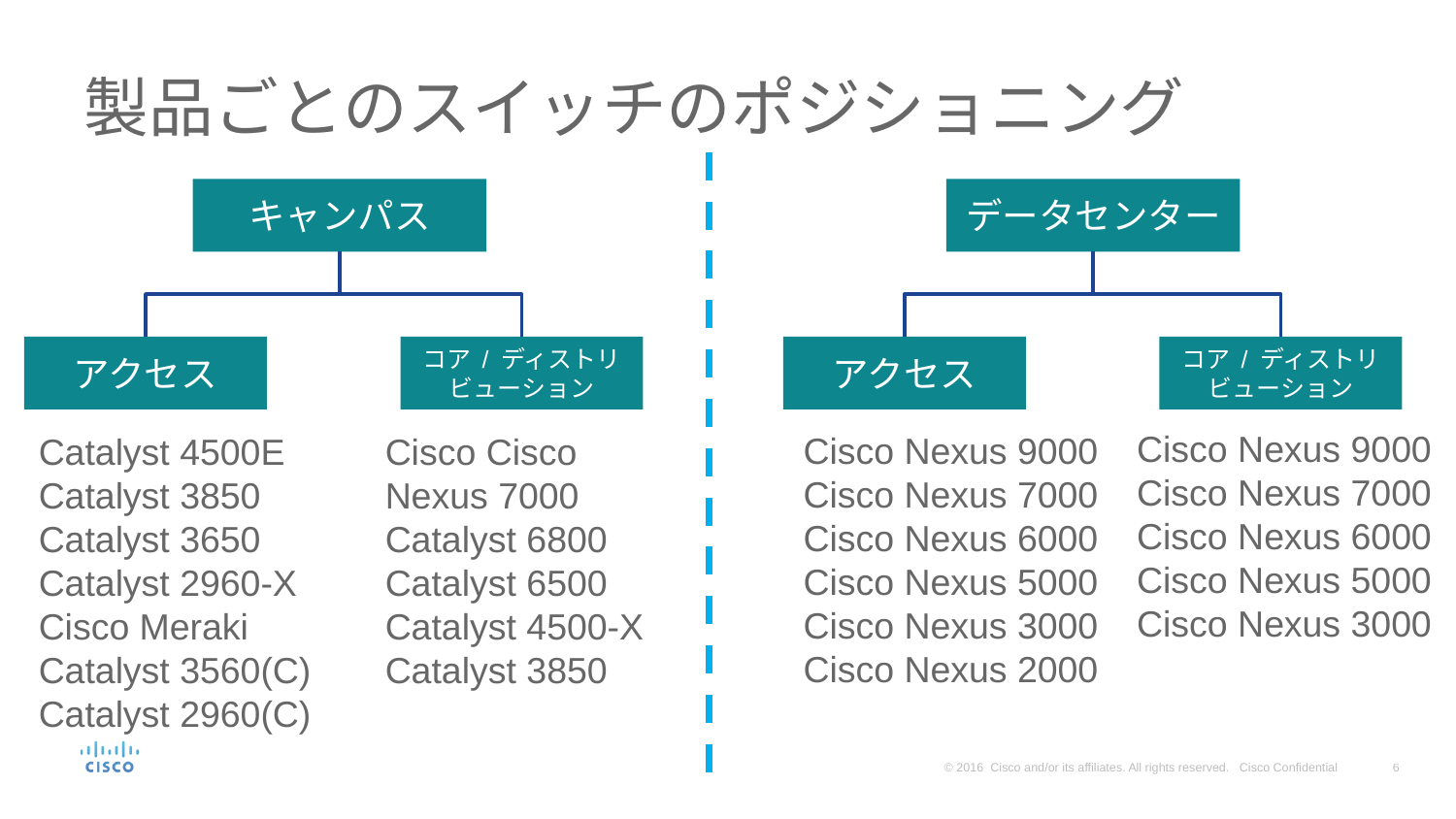

# 製品ごとのスイッチのポジショニング
キャンパス
データセンター
アクセス
コア / ディストリビューション
アクセス
コア / ディストリビューション
Cisco Nexus 9000
Cisco Nexus 7000
Cisco Nexus 6000
Cisco Nexus 5000
Cisco Nexus 3000
Cisco Nexus 9000
Cisco Nexus 7000
Cisco Nexus 6000
Cisco Nexus 5000
Cisco Nexus 3000
Cisco Nexus 2000
Catalyst 4500E
Catalyst 3850
Catalyst 3650
Catalyst 2960-X
Cisco Meraki
Catalyst 3560(C)
Catalyst 2960(C)

Cisco Cisco Nexus 7000
Catalyst 6800
Catalyst 6500
Catalyst 4500-X
Catalyst 3850